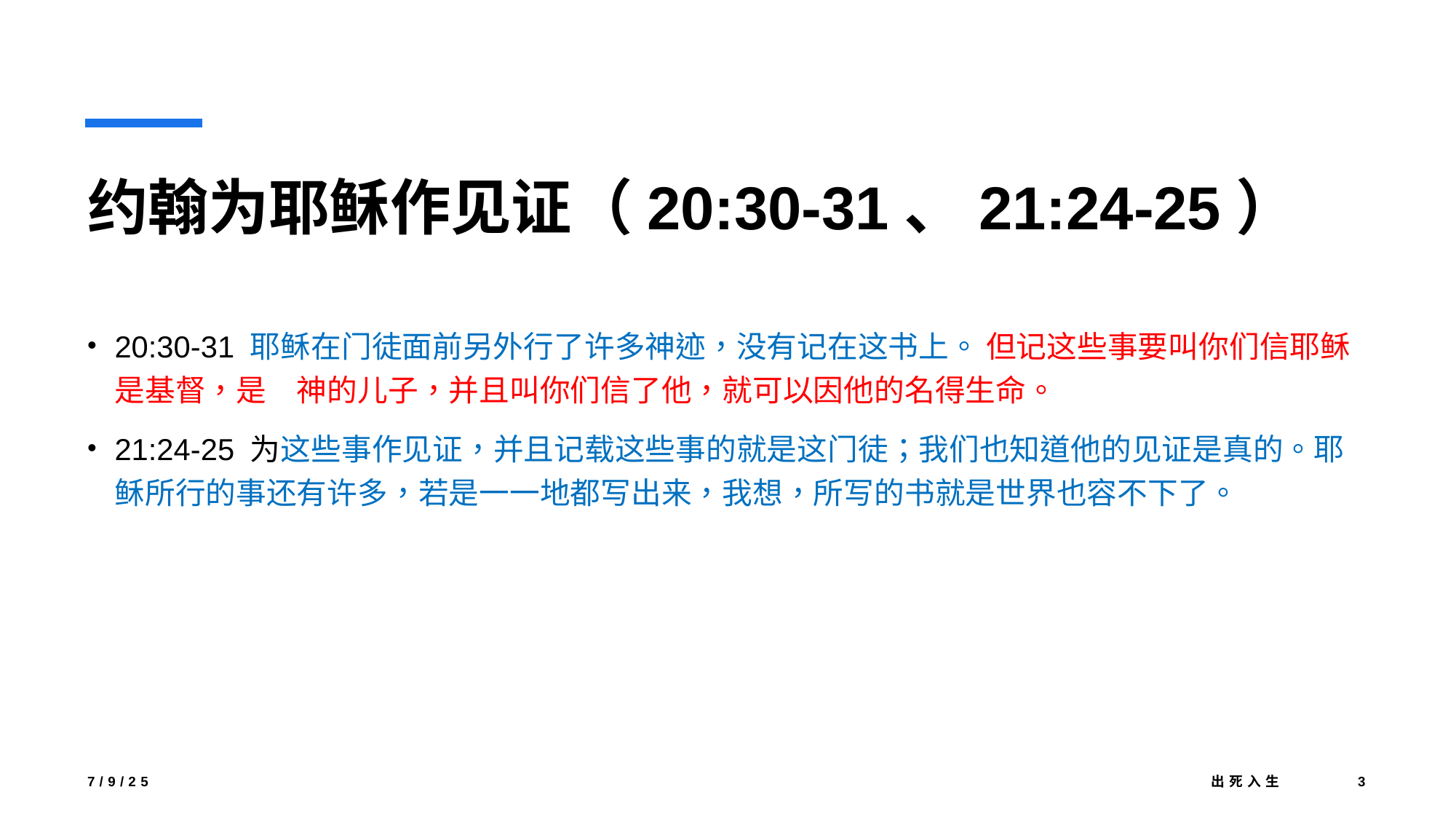

# 约翰为耶稣作见证（20:30-31、21:24-25）
20:30-31 耶稣在门徒面前另外行了许多神迹，没有记在这书上。 但记这些事要叫你们信耶稣是基督，是　神的儿子，并且叫你们信了他，就可以因他的名得生命。
21:24-25 为这些事作见证，并且记载这些事的就是这门徒；我们也知道他的见证是真的。耶稣所行的事还有许多，若是一一地都写出来，我想，所写的书就是世界也容不下了。
7/9/25
出死入生
3